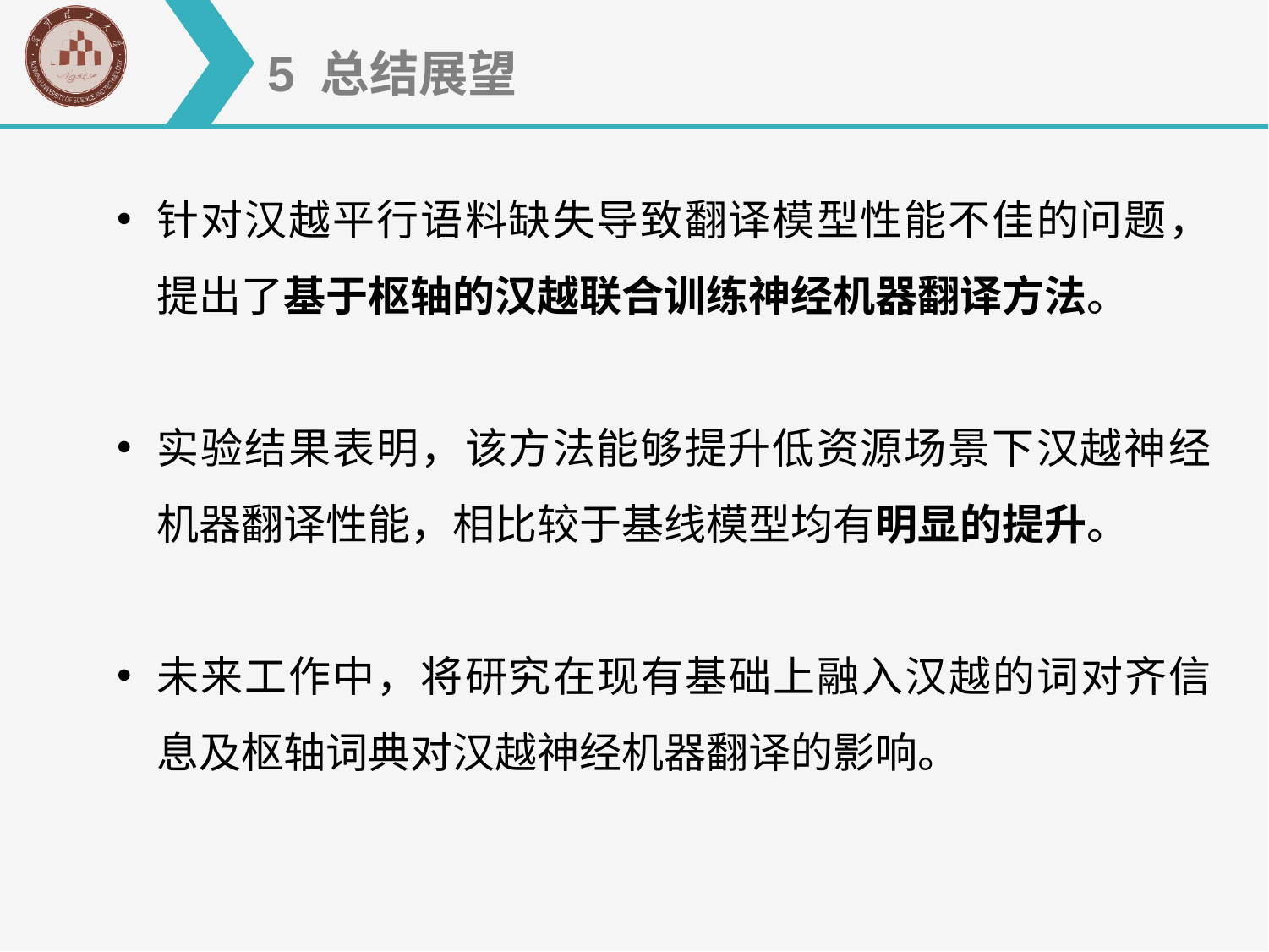

5 总结展望
针对汉越平行语料缺失导致翻译模型性能不佳的问题，提出了基于枢轴的汉越联合训练神经机器翻译方法。

实验结果表明，该方法能够提升低资源场景下汉越神经机器翻译性能，相比较于基线模型均有明显的提升。

未来工作中，将研究在现有基础上融入汉越的词对齐信息及枢轴词典对汉越神经机器翻译的影响。